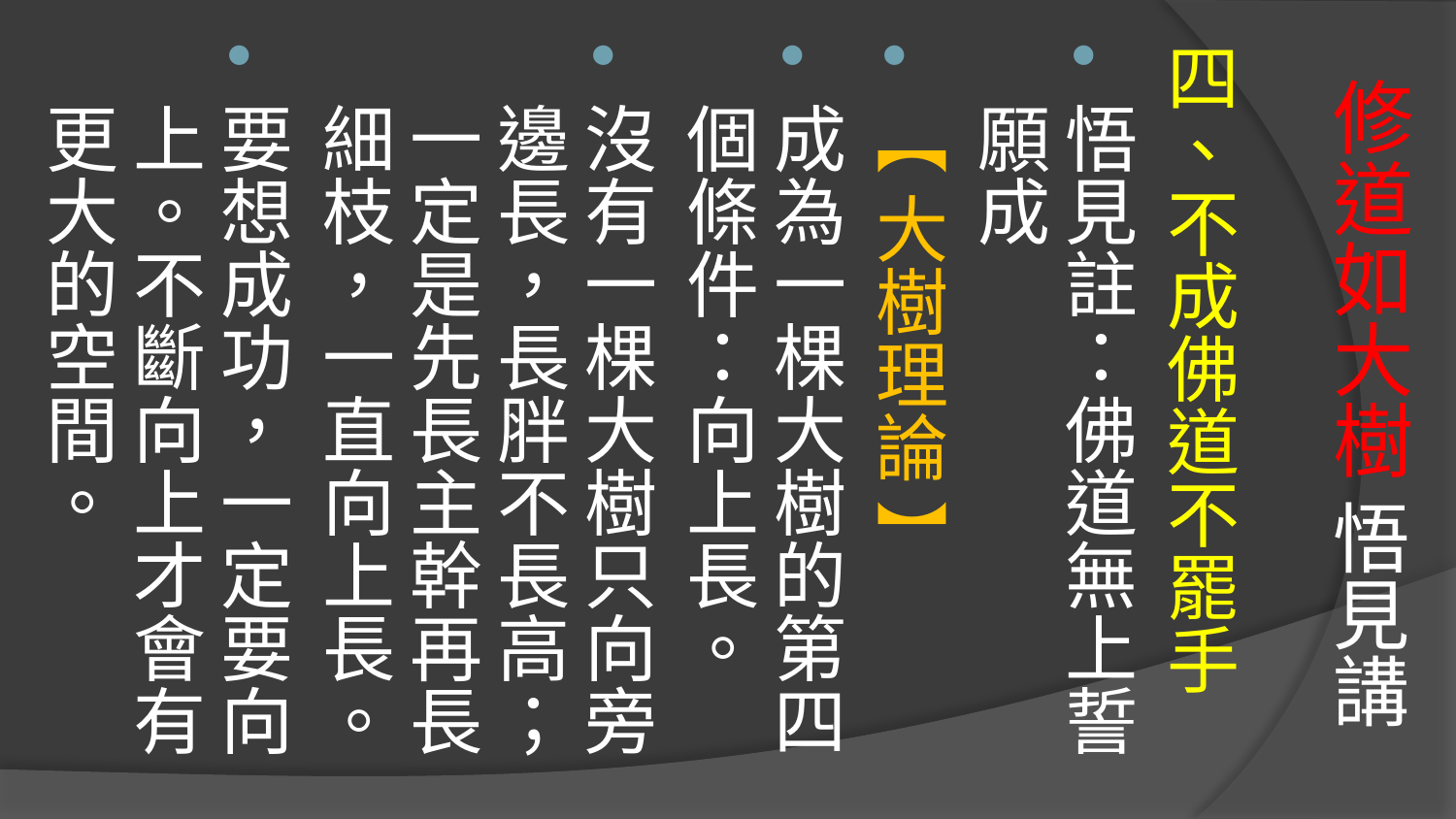

# 修道如大樹 悟見講
四、不成佛道不罷手
悟見註：佛道無上誓願成
【 大樹理論 】
成為一棵大樹的第四個條件：向上長。
沒有一棵大樹只向旁邊長，長胖不長高； 一定是先長主幹再長細枝，一直向上長。
要想成功，一定要向上。不斷向上才會有更大的空間。